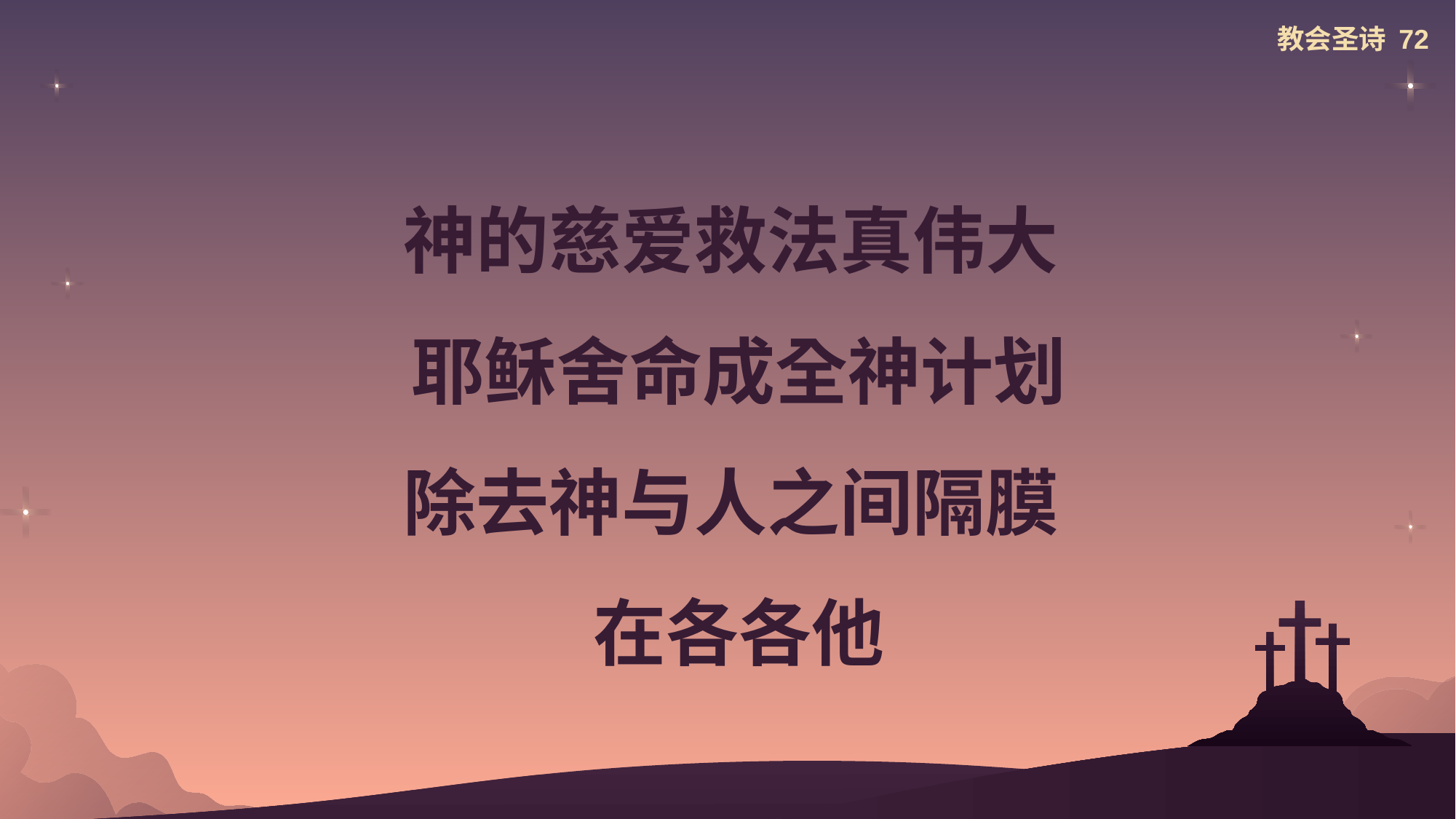

教会圣诗 72
神的慈爱救法真伟大
耶稣舍命成全神计划
除去神与人之间隔膜
在各各他